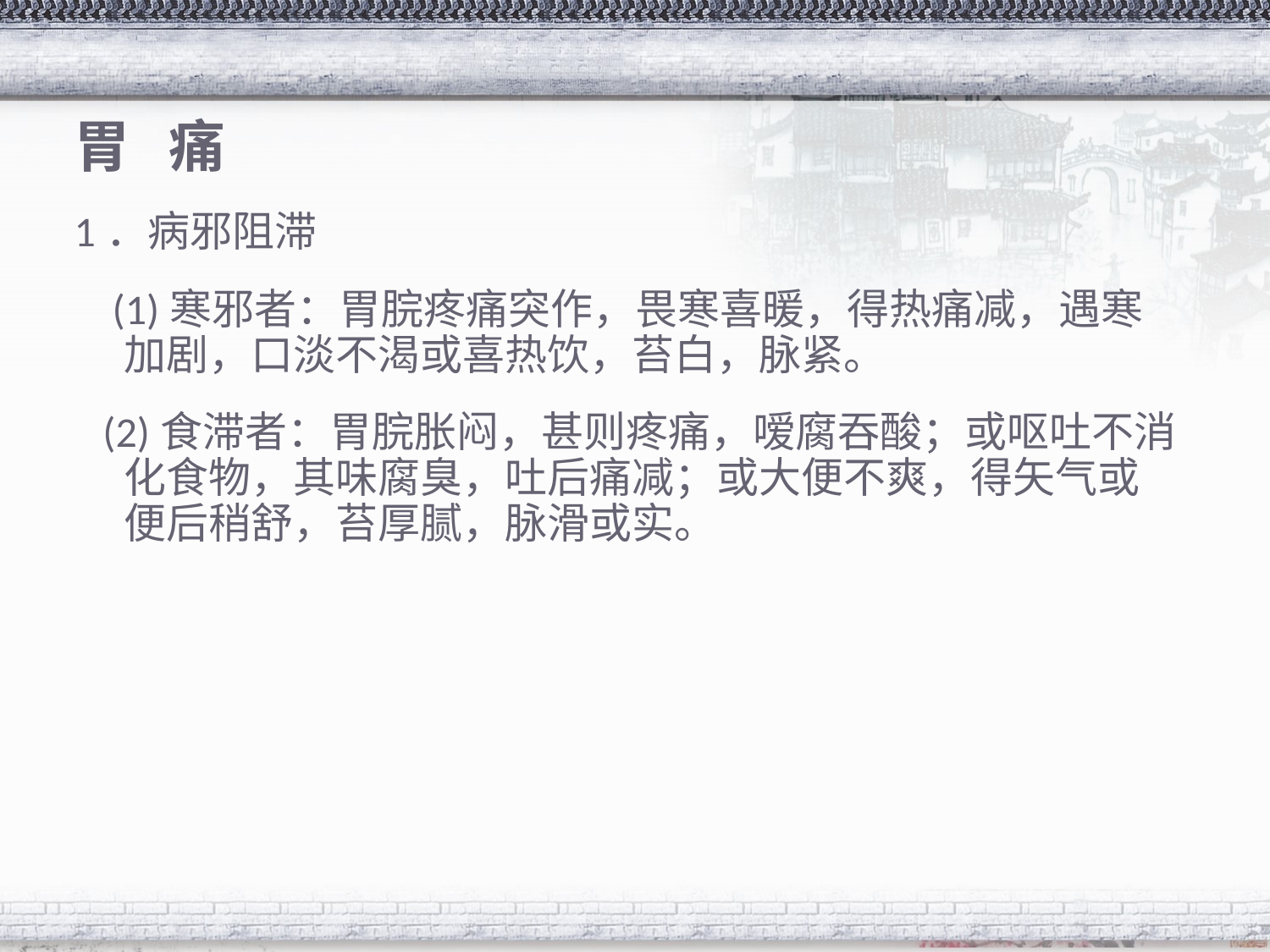

# 胃   痛
1．病邪阻滞
    (1)寒邪者：胃脘疼痛突作，畏寒喜暖，得热痛减，遇寒加剧，口淡不渴或喜热饮，苔白，脉紧。
   (2)食滞者：胃脘胀闷，甚则疼痛，嗳腐吞酸；或呕吐不消化食物，其味腐臭，吐后痛减；或大便不爽，得矢气或便后稍舒，苔厚腻，脉滑或实。